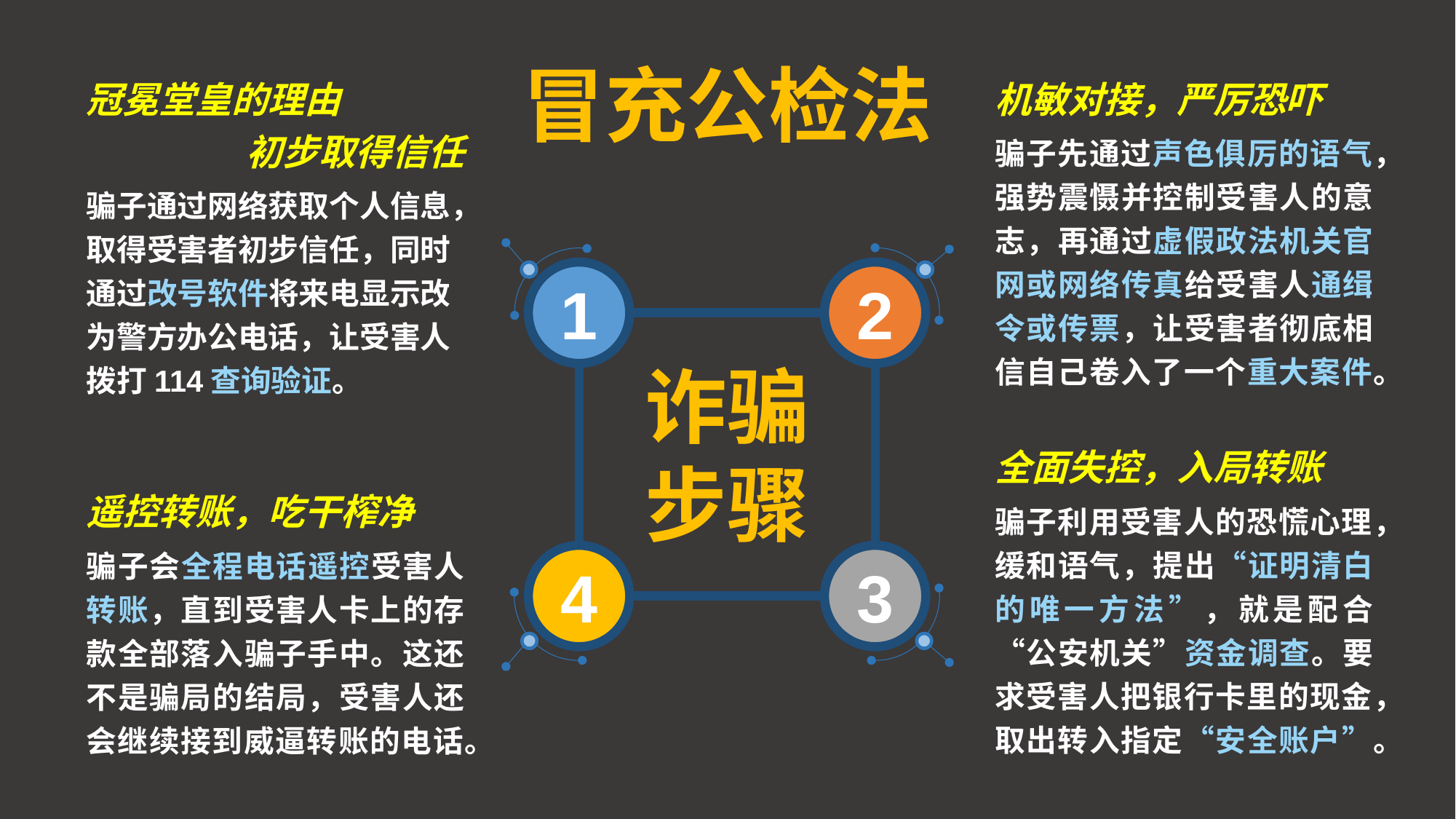

冒充公检法
冠冕堂皇的理由
初步取得信任

骗子通过网络获取个人信息，取得受害者初步信任，同时通过改号软件将来电显示改为警方办公电话，让受害人拨打114查询验证。
机敏对接，严厉恐吓

骗子先通过声色俱厉的语气，强势震慑并控制受害人的意志，再通过虚假政法机关官网或网络传真给受害人通缉令或传票，让受害者彻底相信自己卷入了一个重大案件。

2

1

4
3

诈骗
步骤
全面失控，入局转账

骗子利用受害人的恐慌心理，缓和语气，提出“证明清白的唯一方法”，就是配合“公安机关”资金调查。要求受害人把银行卡里的现金，取出转入指定“安全账户”。
遥控转账，吃干榨净

骗子会全程电话遥控受害人转账，直到受害人卡上的存款全部落入骗子手中。这还不是骗局的结局，受害人还会继续接到威逼转账的电话。